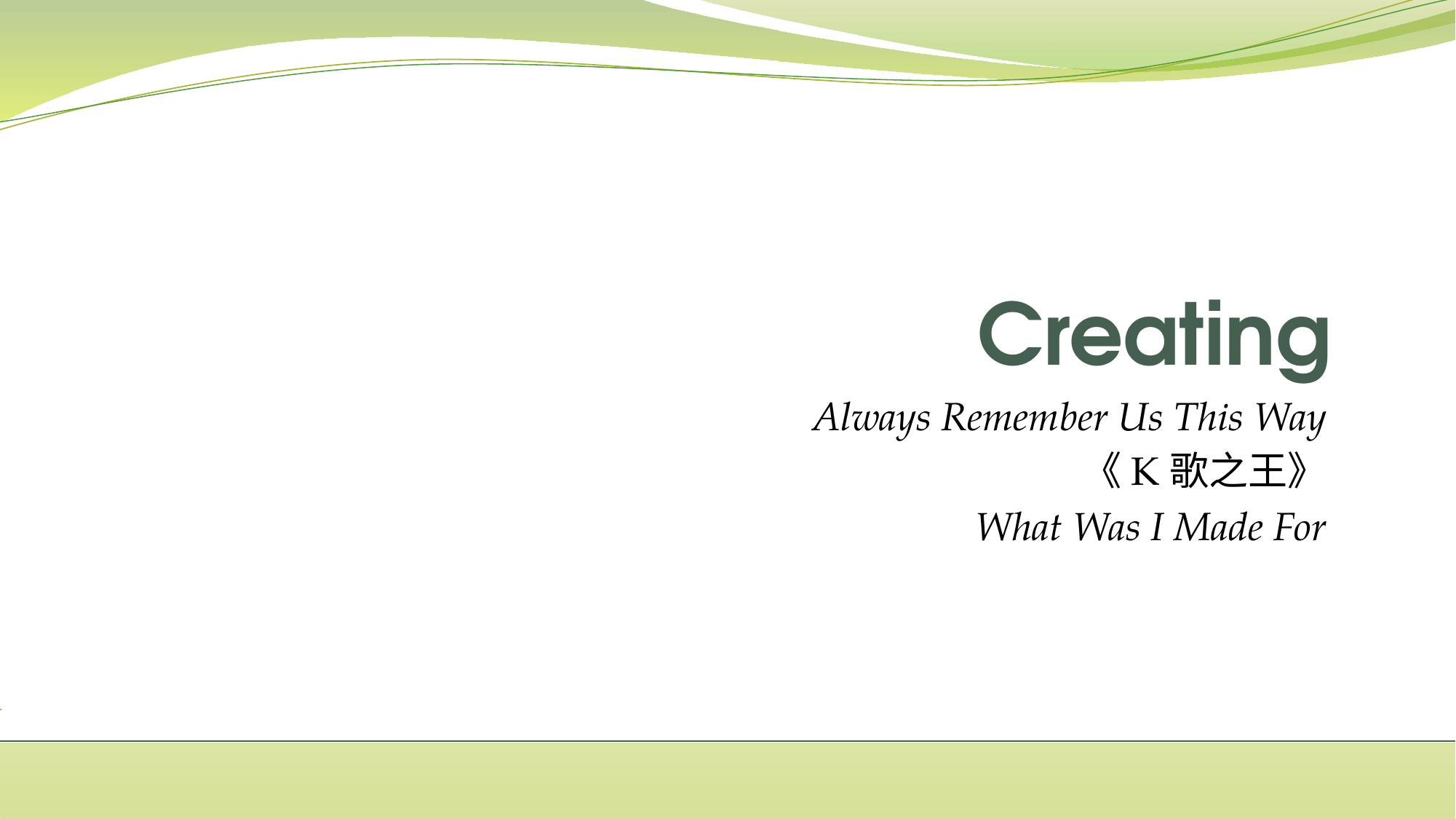

# Creating
Always Remember Us This Way
《K歌之王》
What Was I Made For